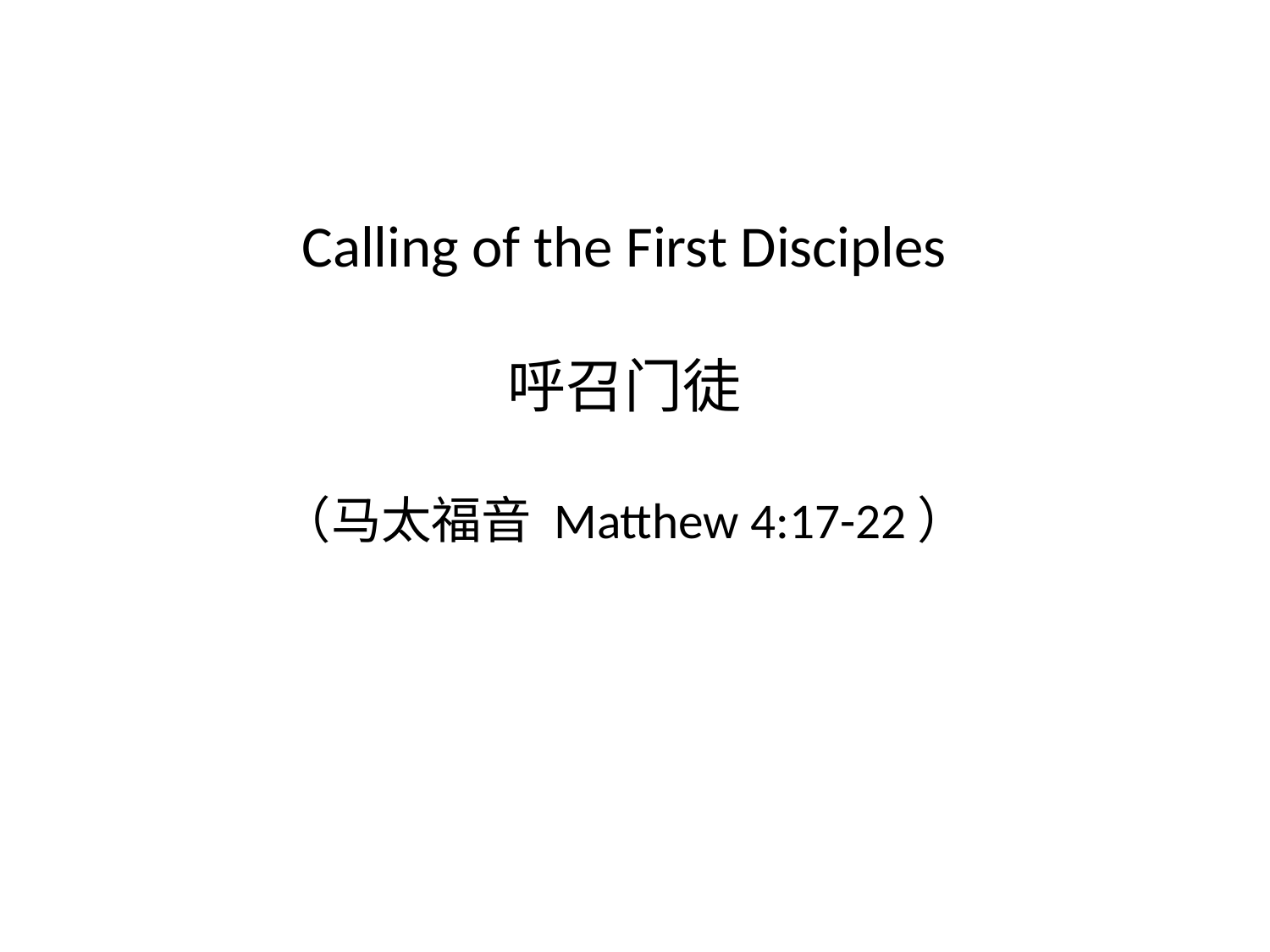

# Calling of the First Disciples 呼召门徒 （马太福音 Matthew 4:17-22）